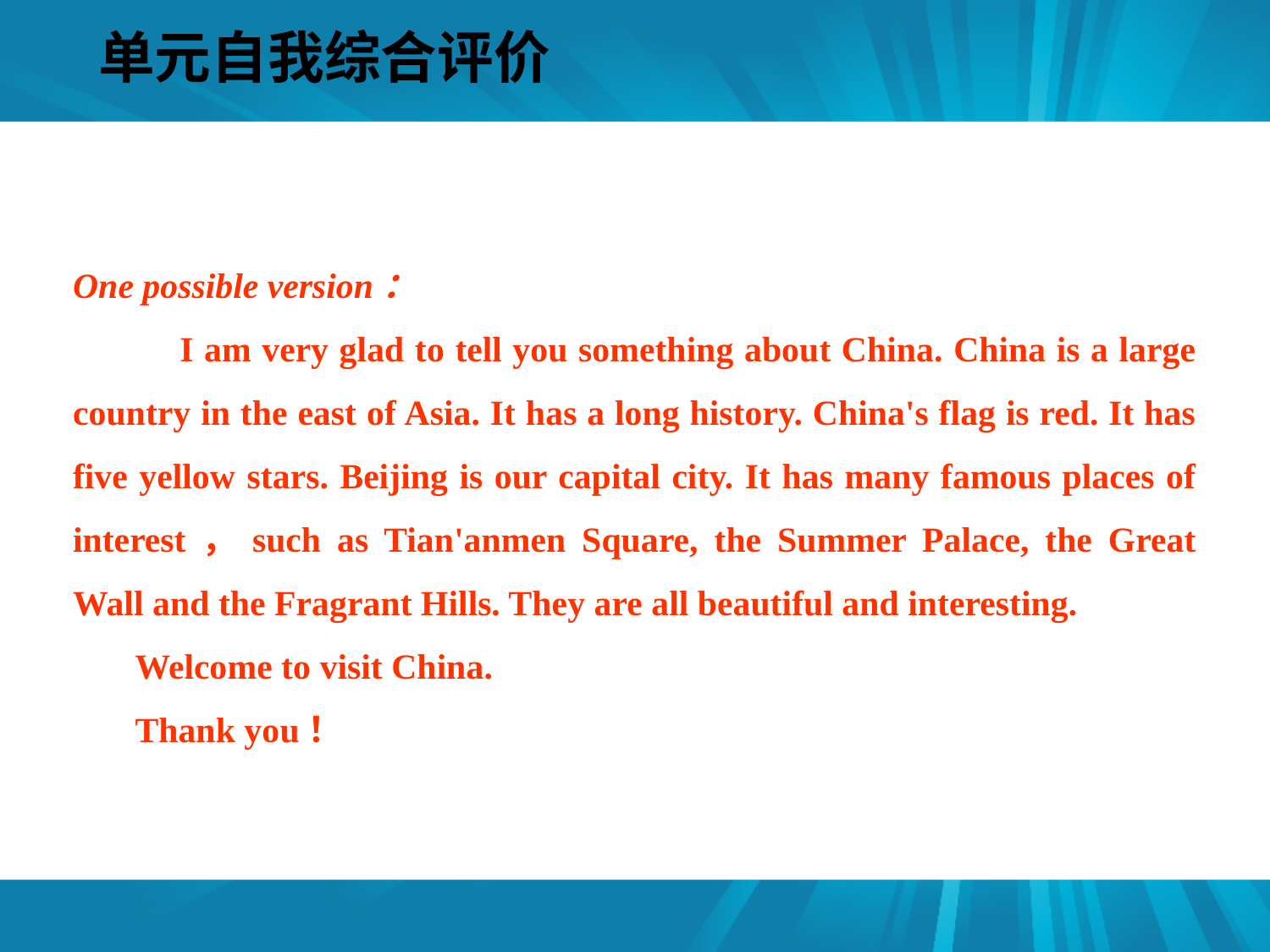

单元自我综合评价
#
One possible version：
          I am very glad to tell you something about China. China is a large country in the east of Asia. It has a long history. China's flag is red. It has five yellow stars. Beijing is our capital city. It has many famous places of interest，such as Tian'anmen Square, the Summer Palace, the Great Wall and the Fragrant Hills. They are all beautiful and interesting.
       Welcome to visit China.
       Thank you！